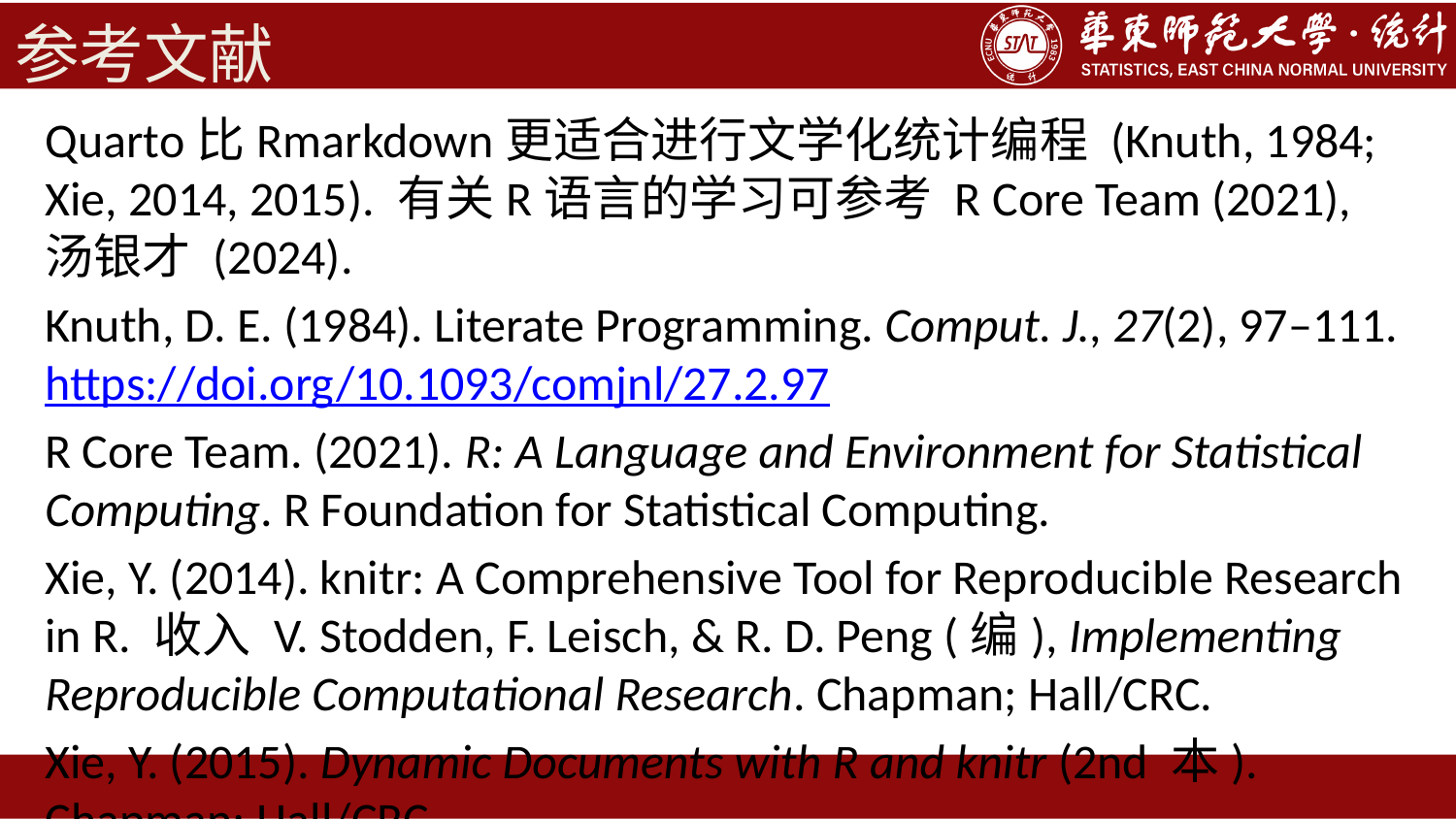

# 参考文献
Quarto比Rmarkdown更适合进行文学化统计编程 (Knuth, 1984; Xie, 2014, 2015). 有关R语言的学习可参考 R Core Team (2021), 汤银才 (2024).
Knuth, D. E. (1984). Literate Programming. Comput. J., 27(2), 97–111. https://doi.org/10.1093/comjnl/27.2.97
R Core Team. (2021). R: A Language and Environment for Statistical Computing. R Foundation for Statistical Computing.
Xie, Y. (2014). knitr: A Comprehensive Tool for Reproducible Research in R. 收入 V. Stodden, F. Leisch, & R. D. Peng (编), Implementing Reproducible Computational Research. Chapman; Hall/CRC.
Xie, Y. (2015). Dynamic Documents with R and knitr (2nd 本). Chapman; Hall/CRC.
汤银才. (2024). R语言与统计分析(第二版) (2nd 本). 高等教育出版社.

19